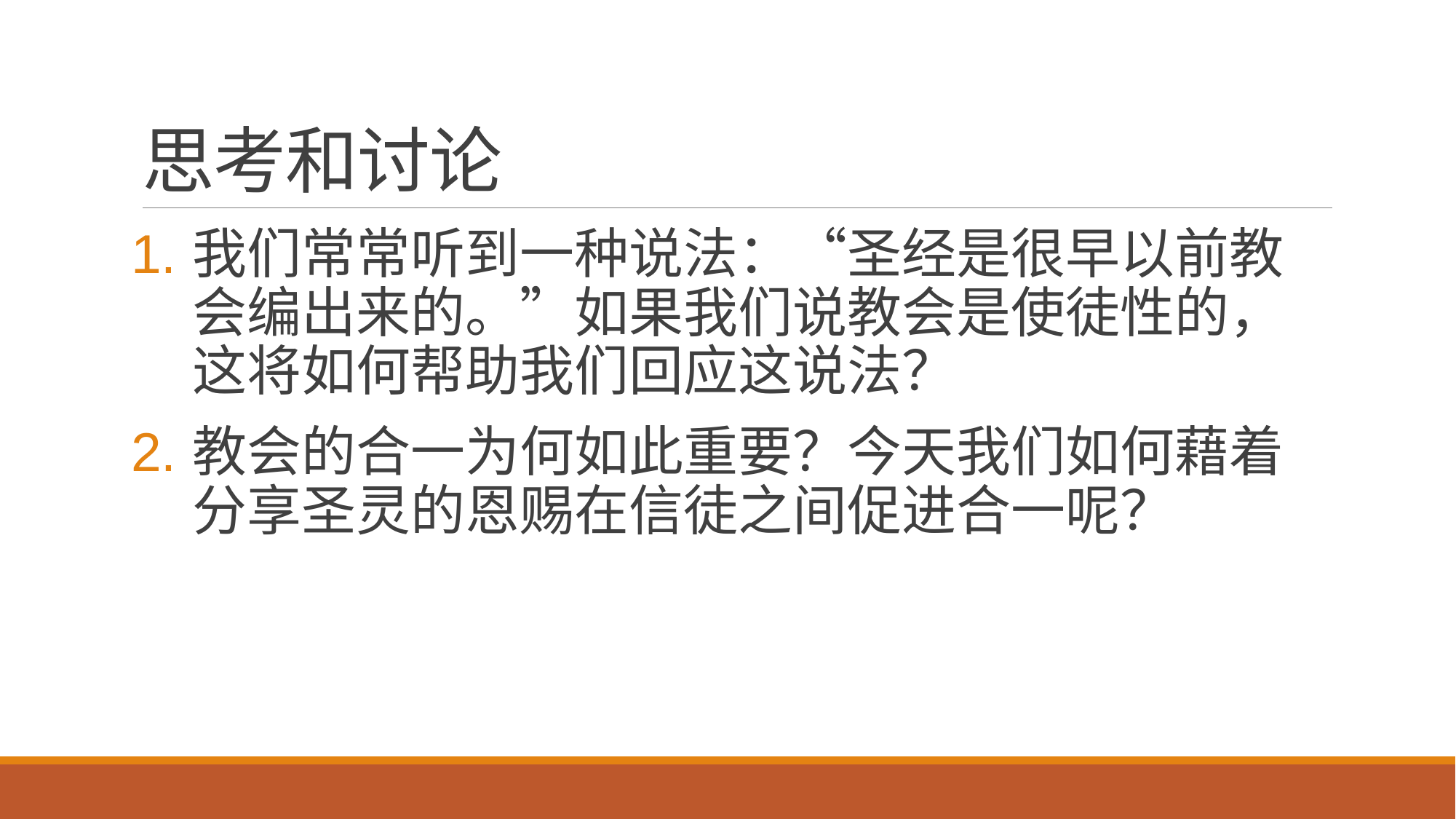

# 思考和讨论
我们常常听到一种说法：“圣经是很早以前教会编出来的。”如果我们说教会是使徒性的，这将如何帮助我们回应这说法？
教会的合一为何如此重要？今天我们如何藉着分享圣灵的恩赐在信徒之间促进合一呢？